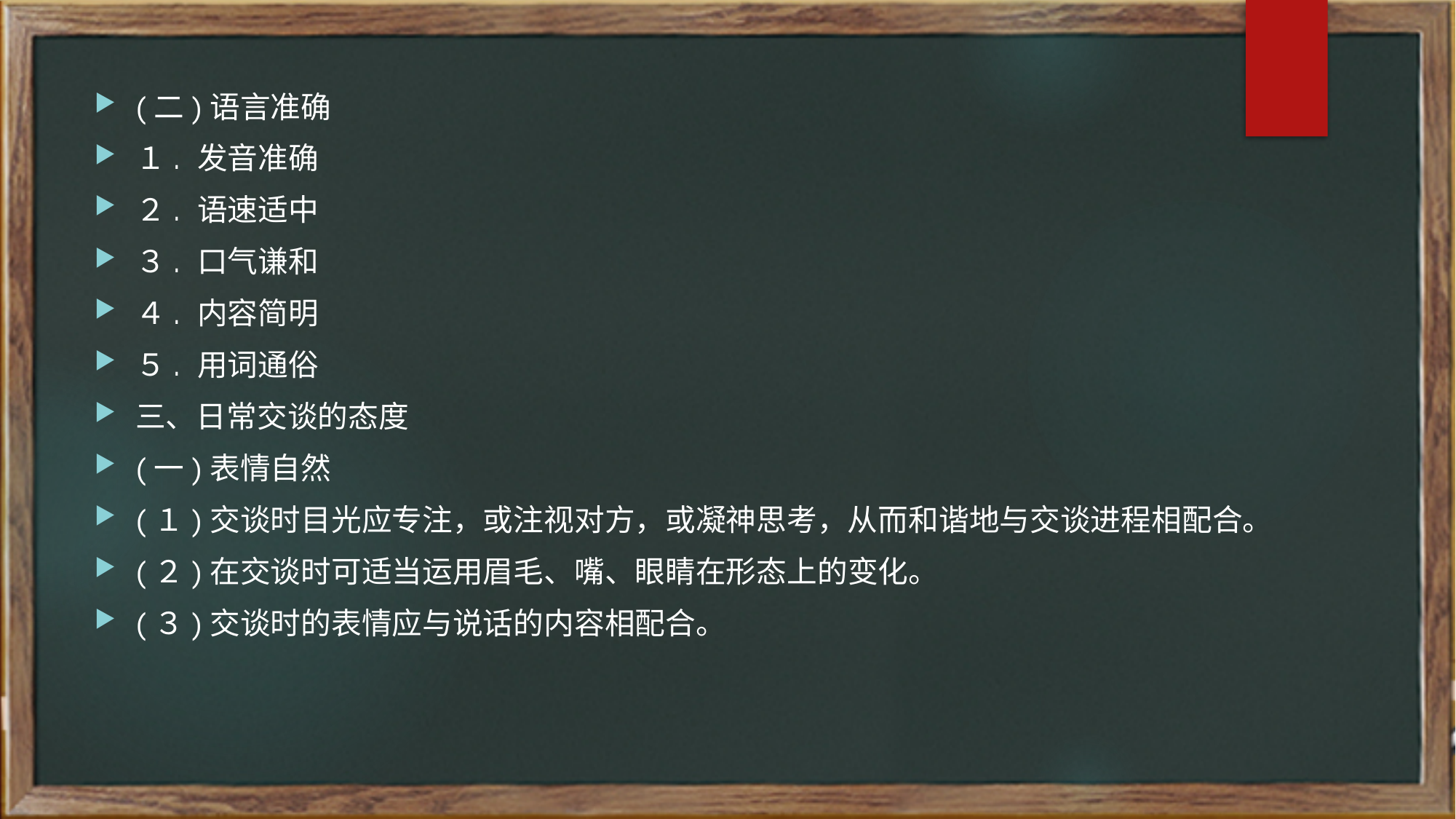

(二)语言准确
１. 发音准确
２. 语速适中
３. 口气谦和
４. 内容简明
５. 用词通俗
三、日常交谈的态度
(一)表情自然
(１)交谈时目光应专注，或注视对方，或凝神思考，从而和谐地与交谈进程相配合。
(２)在交谈时可适当运用眉毛、嘴、眼睛在形态上的变化。
(３)交谈时的表情应与说话的内容相配合。